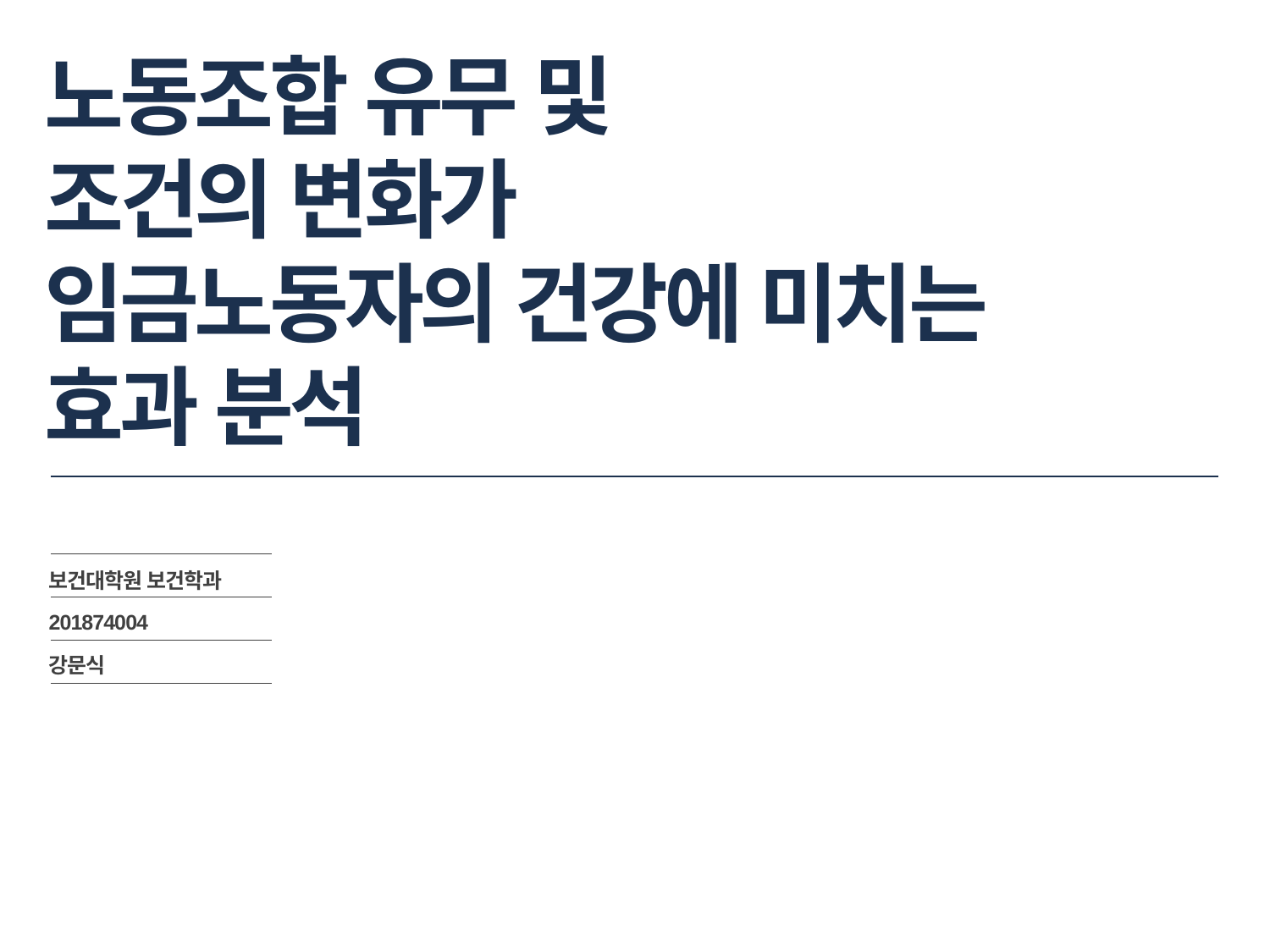

# 노동조합 유무 및 조건의 변화가 임금노동자의 건강에 미치는 효과 분석
보건대학원 보건학과
201874004
강문식